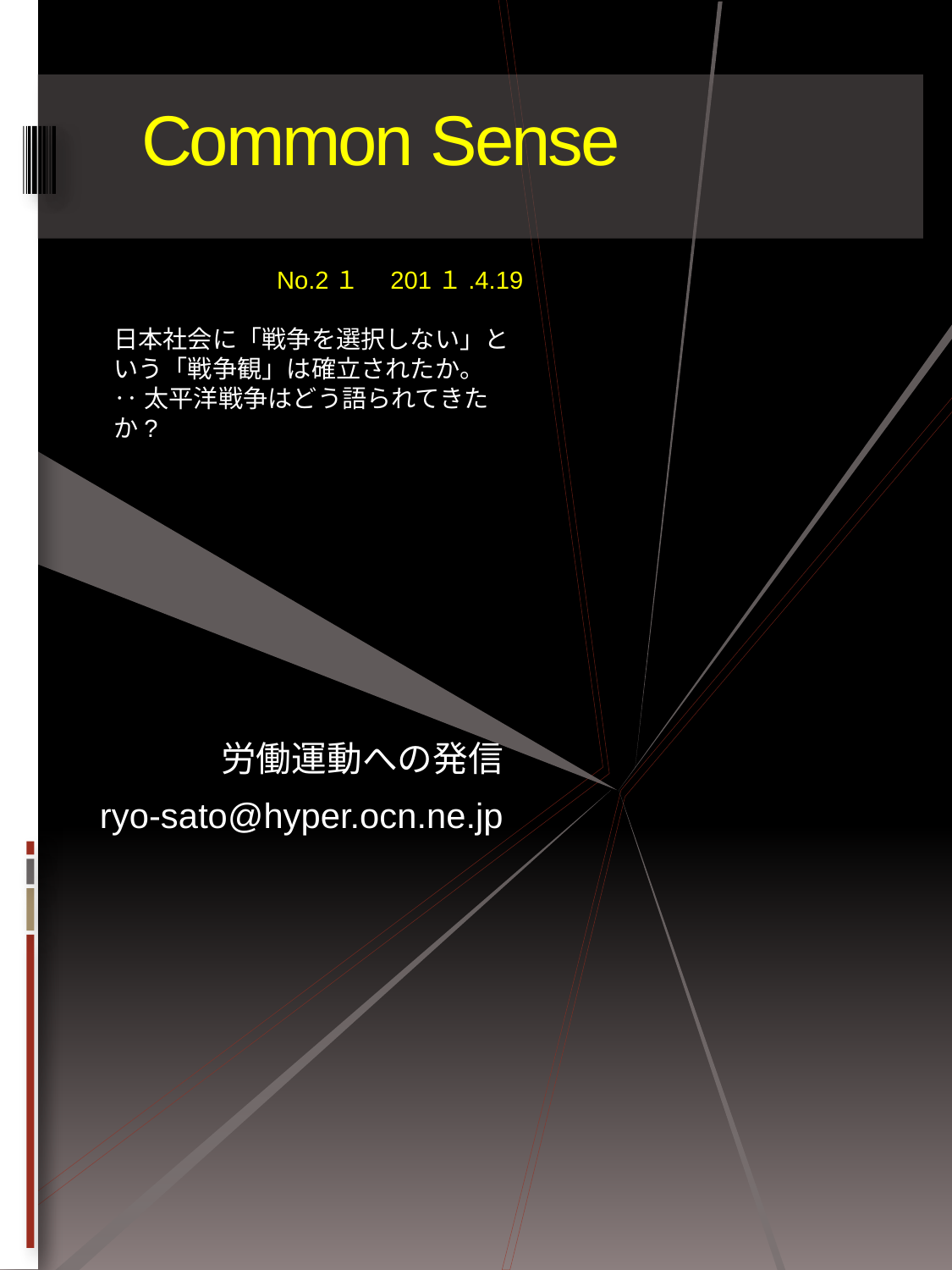

# Common Sense
No.2１　201１.4.19

日本社会に「戦争を選択しない」という「戦争観」は確立されたか。
‥太平洋戦争はどう語られてきたか?

労働運動への発信
ryo-sato@hyper.ocn.ne.jp